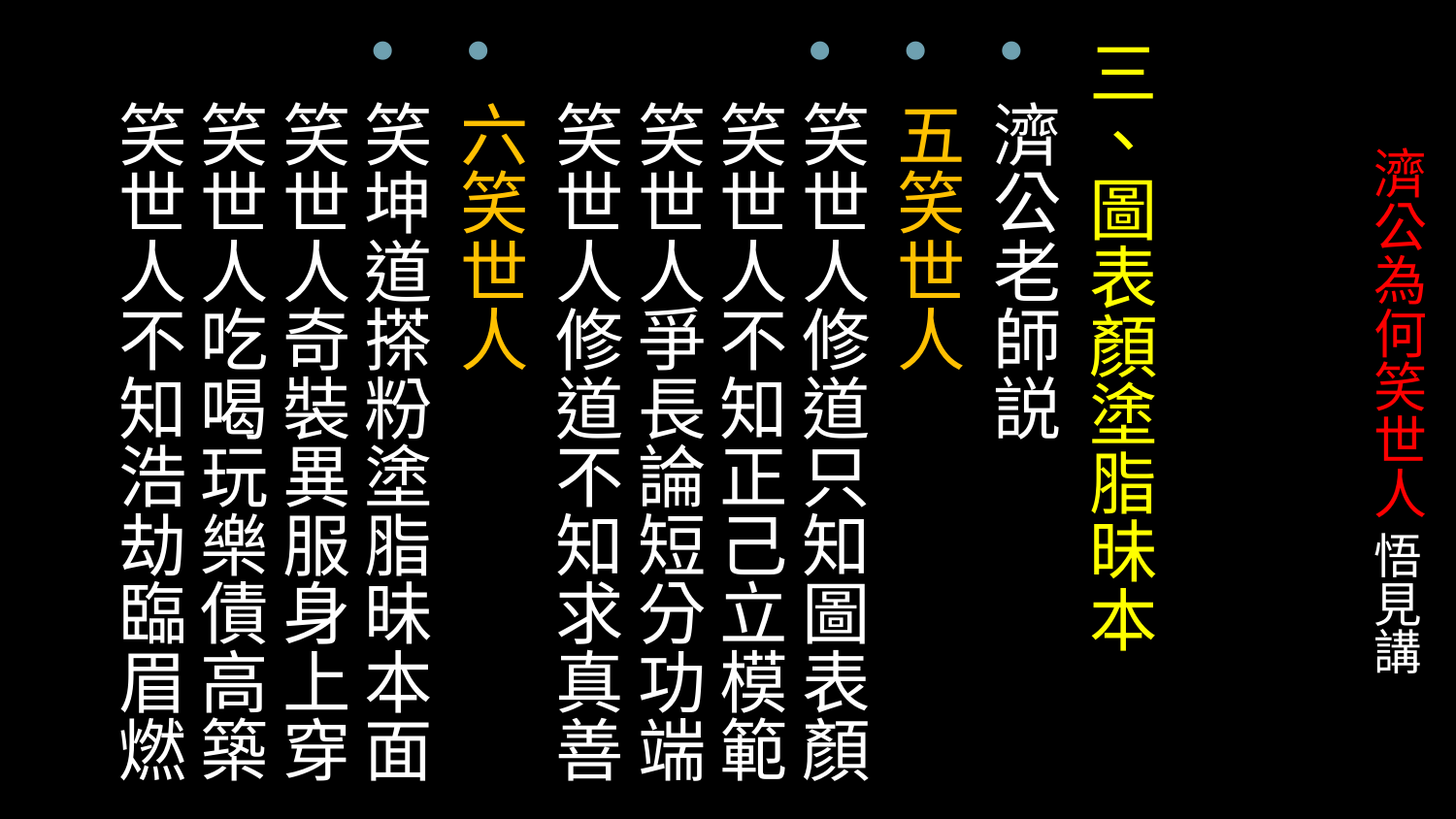

三、圖表顏塗脂昧本
濟公老師説
五笑世人
笑世人修道只知圖表顏
笑世人不知正己立模範
笑世人爭長論短分功端
笑世人修道不知求真善
六笑世人
笑坤道搽粉塗脂昧本面
笑世人奇裝異服身上穿
笑世人吃喝玩樂債高築
笑世人不知浩劫臨眉燃

# 濟公為何笑世人 悟見講